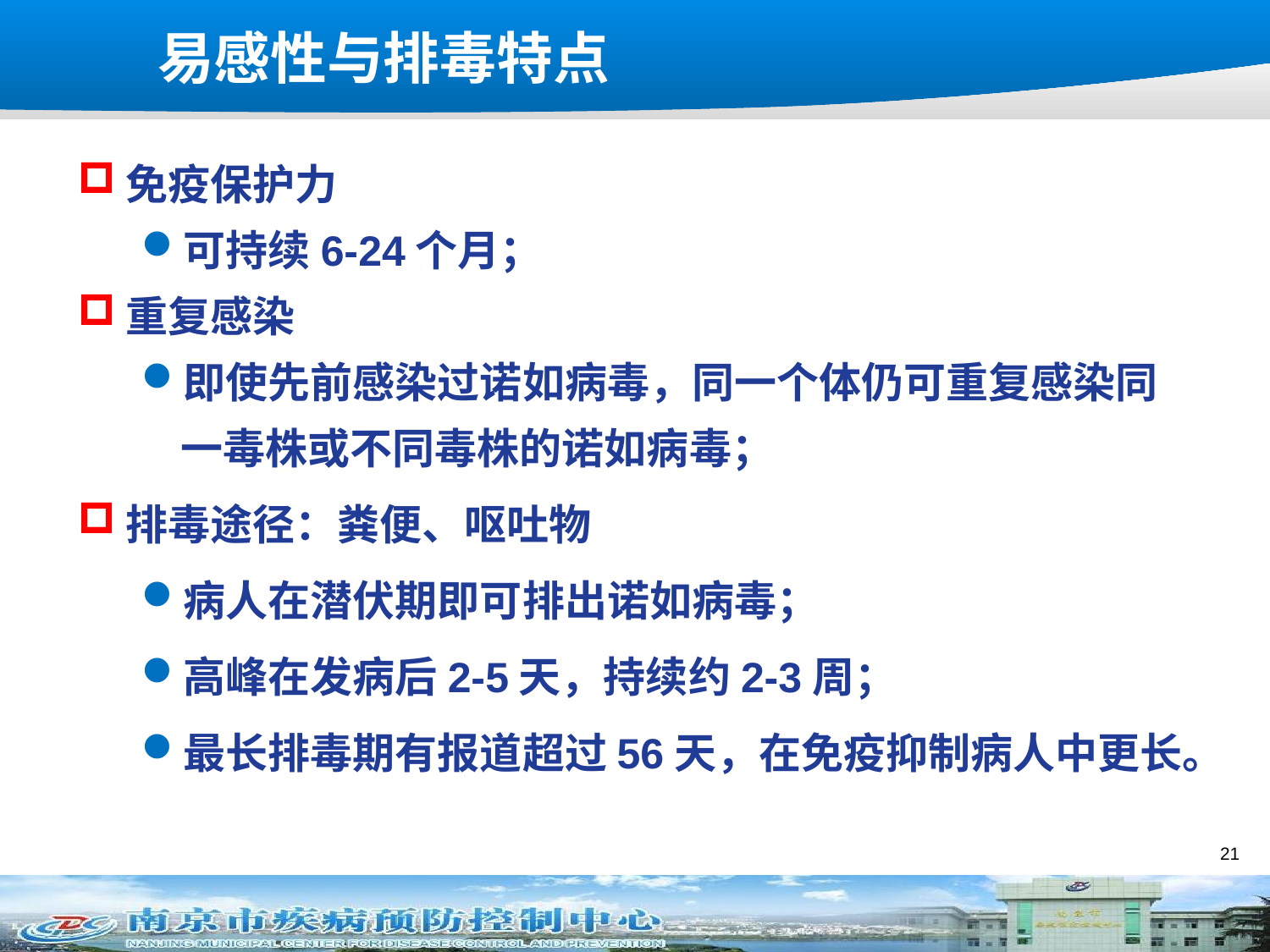

# 易感性与排毒特点
免疫保护力
可持续6-24个月；
重复感染
即使先前感染过诺如病毒，同一个体仍可重复感染同一毒株或不同毒株的诺如病毒；
排毒途径：粪便、呕吐物
病人在潜伏期即可排出诺如病毒；
高峰在发病后2-5天，持续约2-3周；
最长排毒期有报道超过56天，在免疫抑制病人中更长。

21